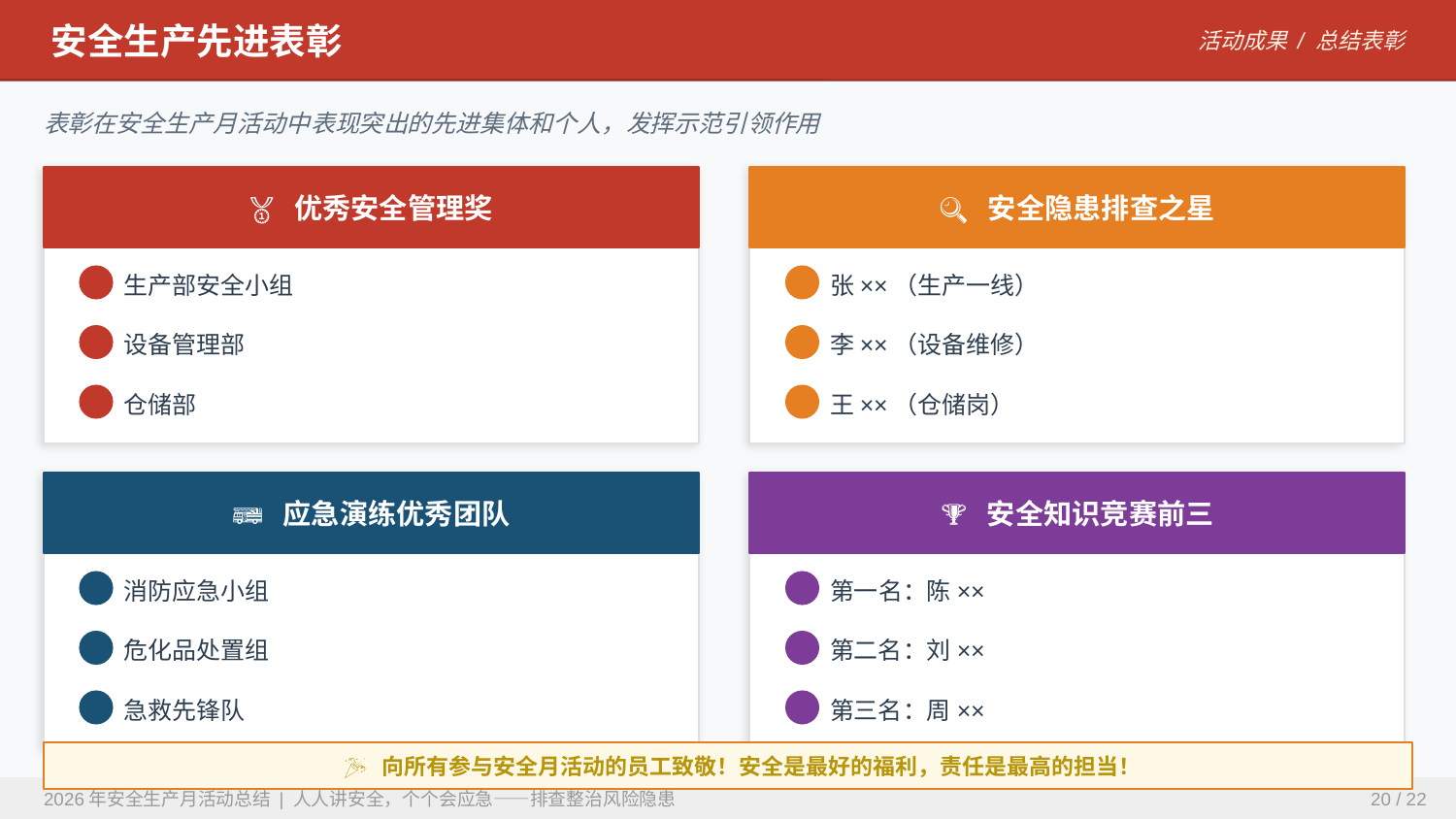

安全生产先进表彰
活动成果 / 总结表彰

表彰在安全生产月活动中表现突出的先进集体和个人，发挥示范引领作用

🥇  优秀安全管理奖

🔍  安全隐患排查之星
生产部安全小组
张××（生产一线）

设备管理部
李××（设备维修）

仓储部
王××（仓储岗）

🚒  应急演练优秀团队

🏆  安全知识竞赛前三
消防应急小组
第一名：陈××

危化品处置组
第二名：刘××

急救先锋队
第三名：周××

🎉  向所有参与安全月活动的员工致敬！安全是最好的福利，责任是最高的担当！

2026年安全生产月活动总结 | 人人讲安全，个个会应急——排查整治风险隐患
20 / 22